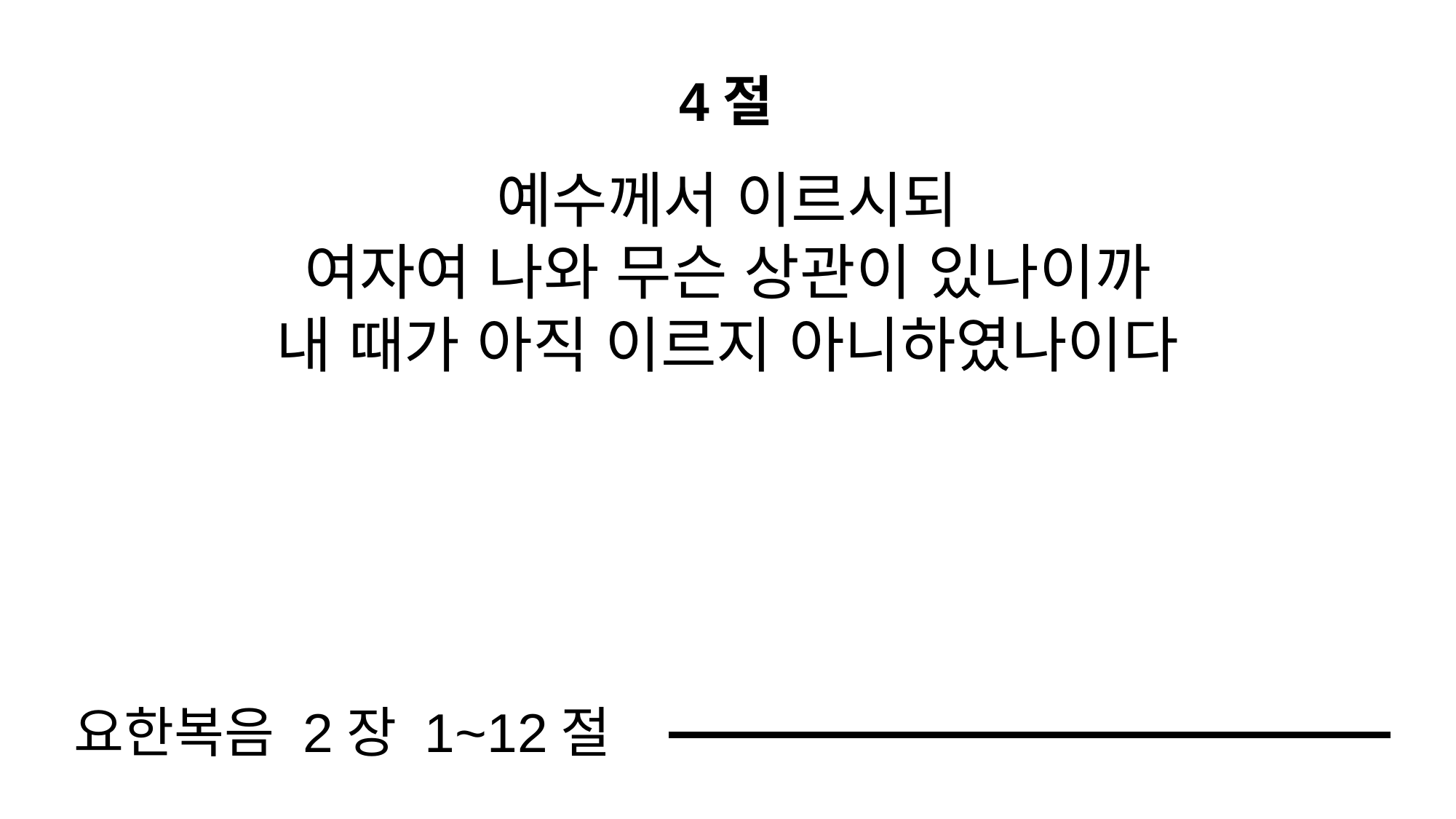

4절
예수께서 이르시되
여자여 나와 무슨 상관이 있나이까
내 때가 아직 이르지 아니하였나이다
요한복음 2장 1~12절